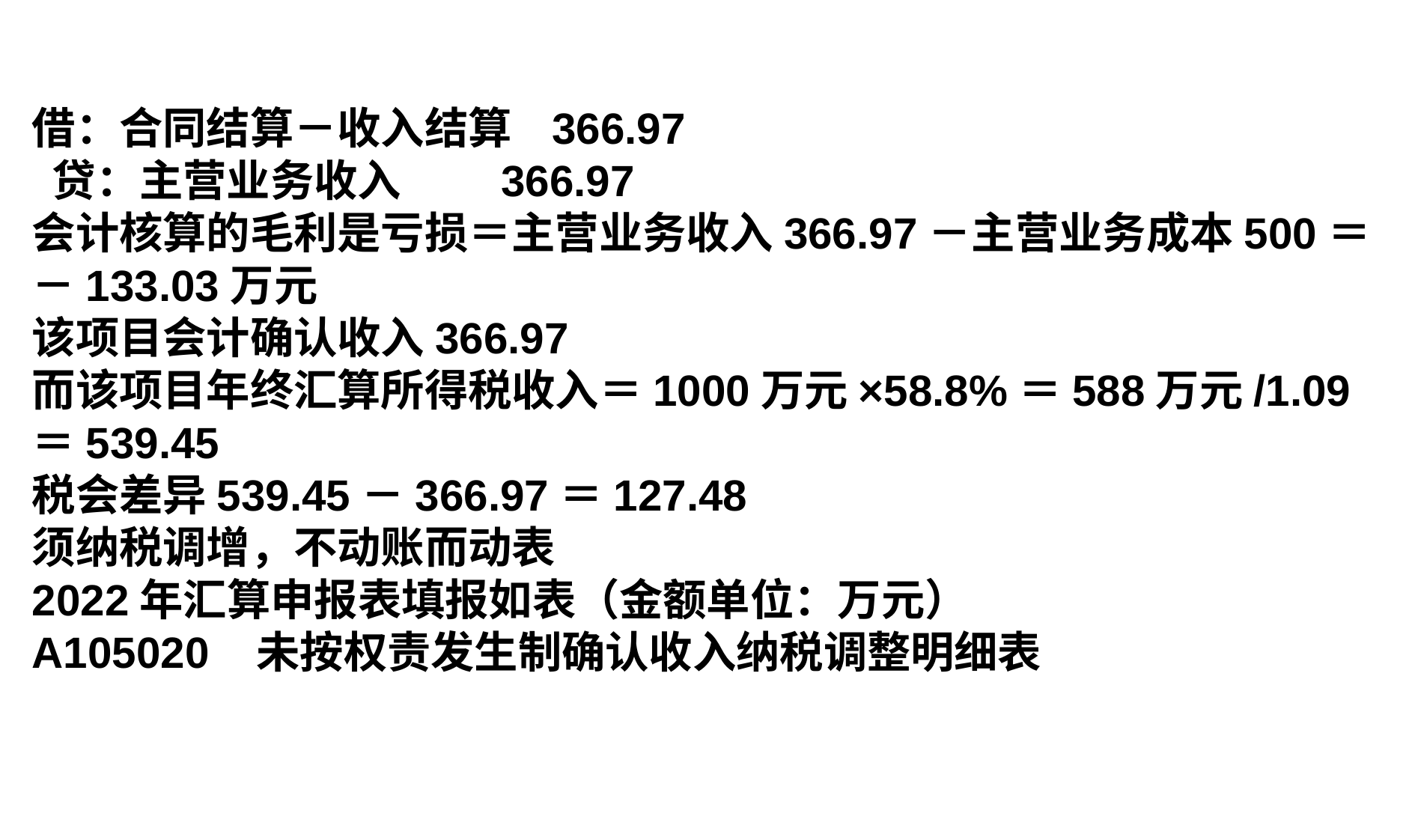

借：合同结算－收入结算   366.97
 贷：主营业务收入         366.97
会计核算的毛利是亏损＝主营业务收入366.97－主营业务成本500＝－133.03万元
该项目会计确认收入366.97
而该项目年终汇算所得税收入＝1000万元×58.8%＝588万元/1.09＝539.45
税会差异539.45－366.97＝127.48
须纳税调增，不动账而动表
2022年汇算申报表填报如表（金额单位：万元）
A105020   未按权责发生制确认收入纳税调整明细表